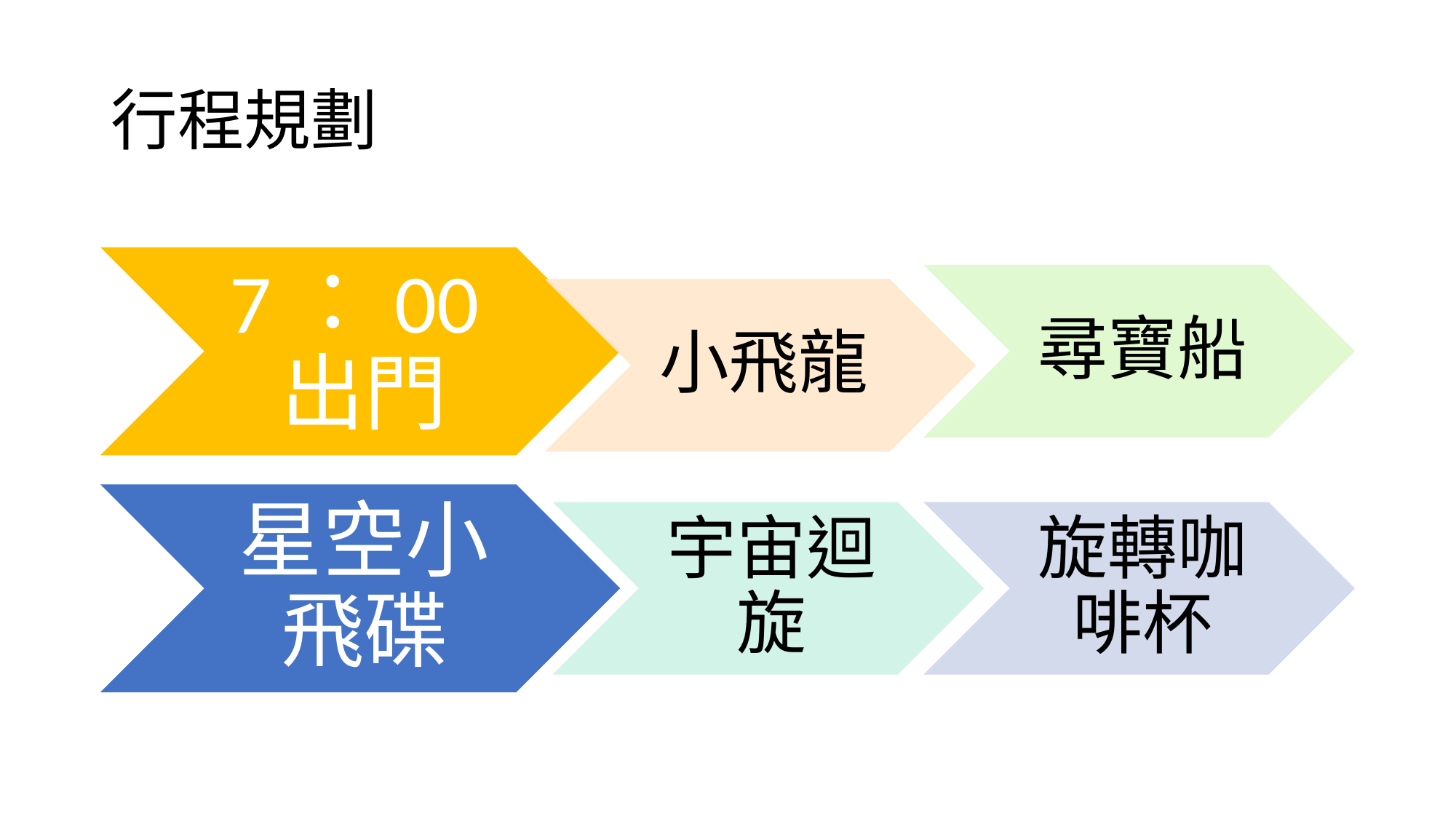

# 行程規劃
7：00出門
小飛龍
尋寶船
星空小飛碟
宇宙迴旋
旋轉咖啡杯